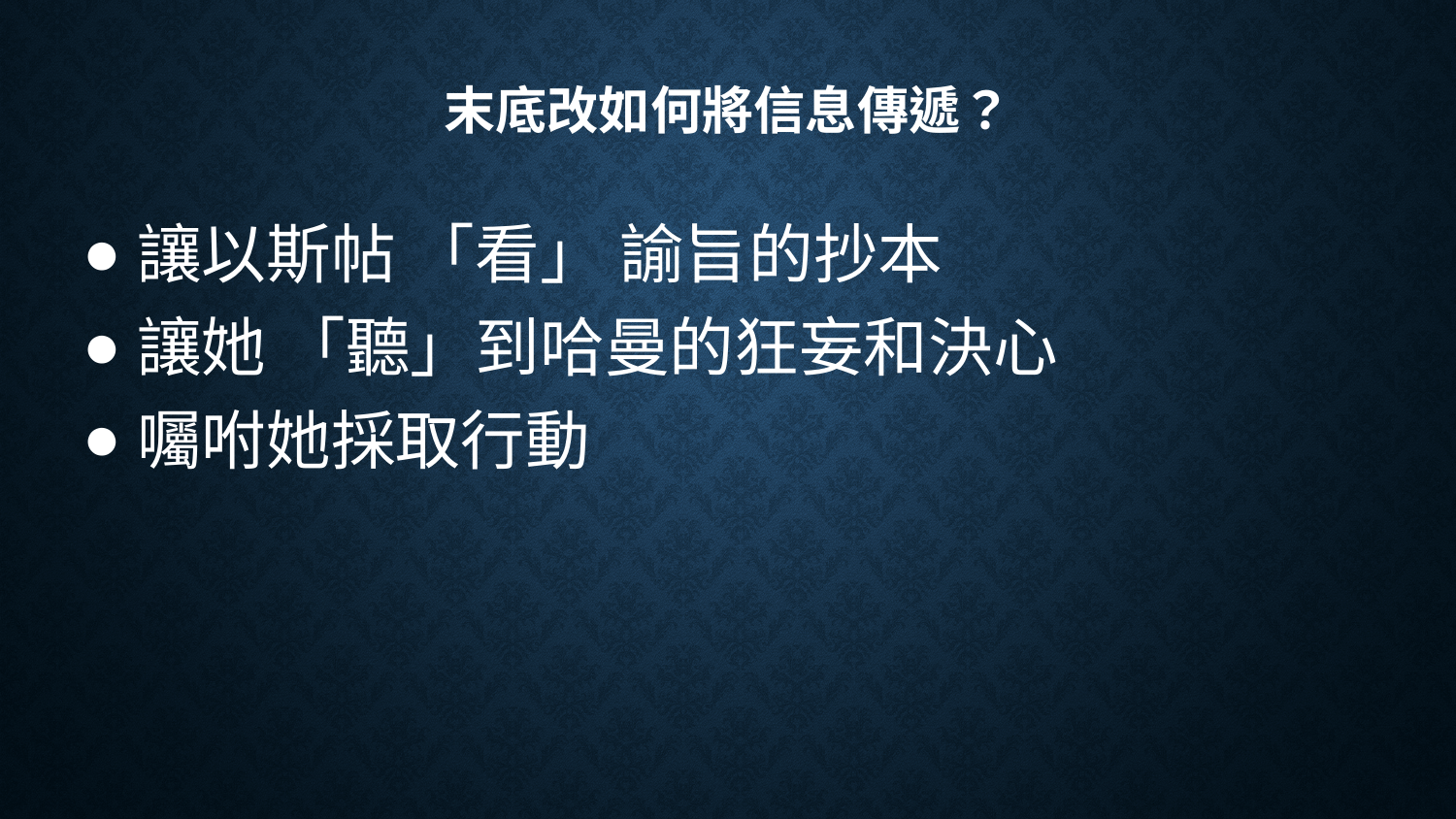

# 末底改如何將信息傳遞？
讓以斯帖 「看」 諭旨的抄本
讓她 「聽」到哈曼的狂妄和決心
囑咐她採取行動